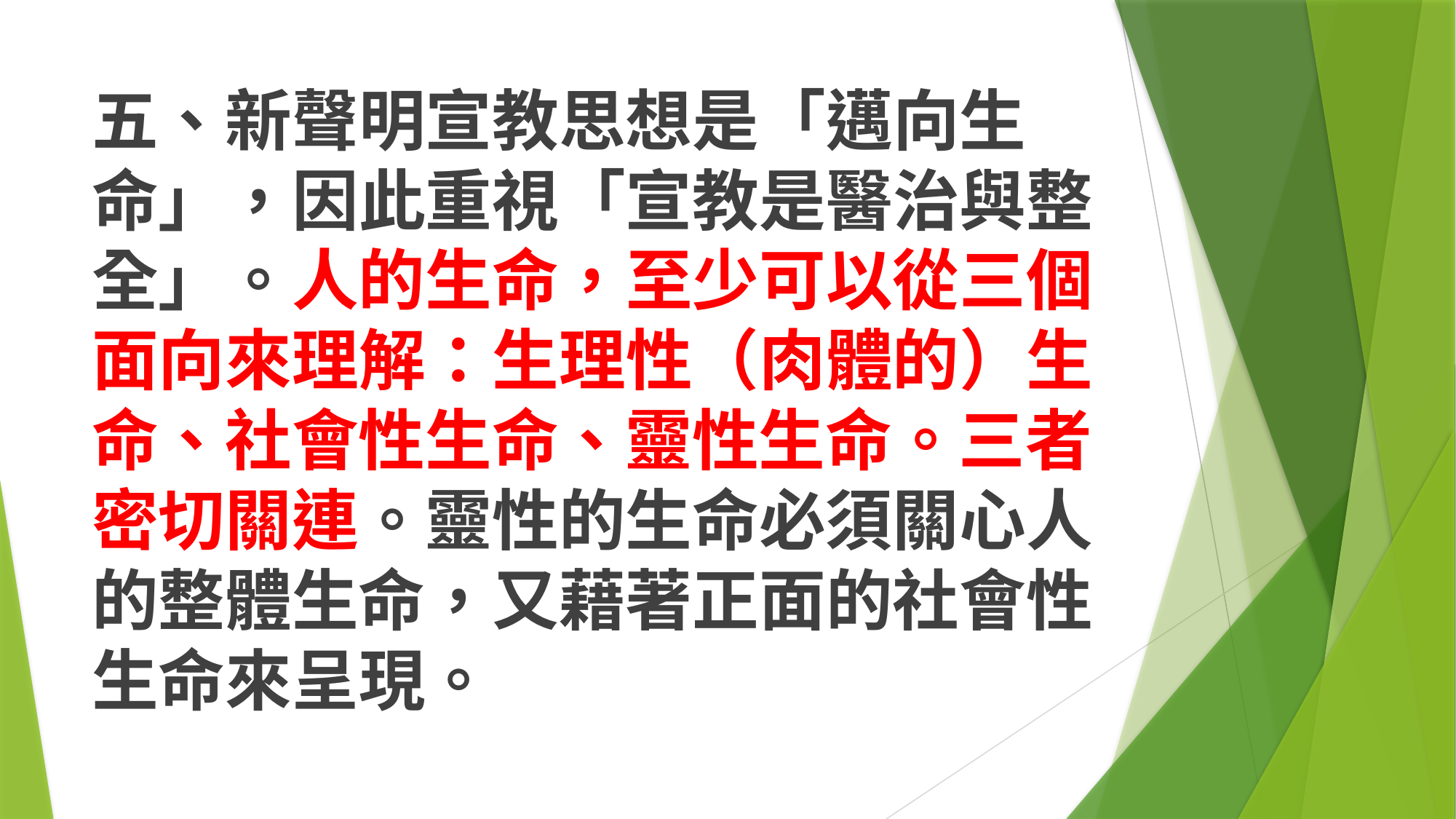

#
五、新聲明宣教思想是「邁向生命」，因此重視「宣教是醫治與整全」。人的生命，至少可以從三個面向來理解：生理性（肉體的）生命、社會性生命、靈性生命。三者密切關連。靈性的生命必須關心人的整體生命，又藉著正面的社會性生命來呈現。